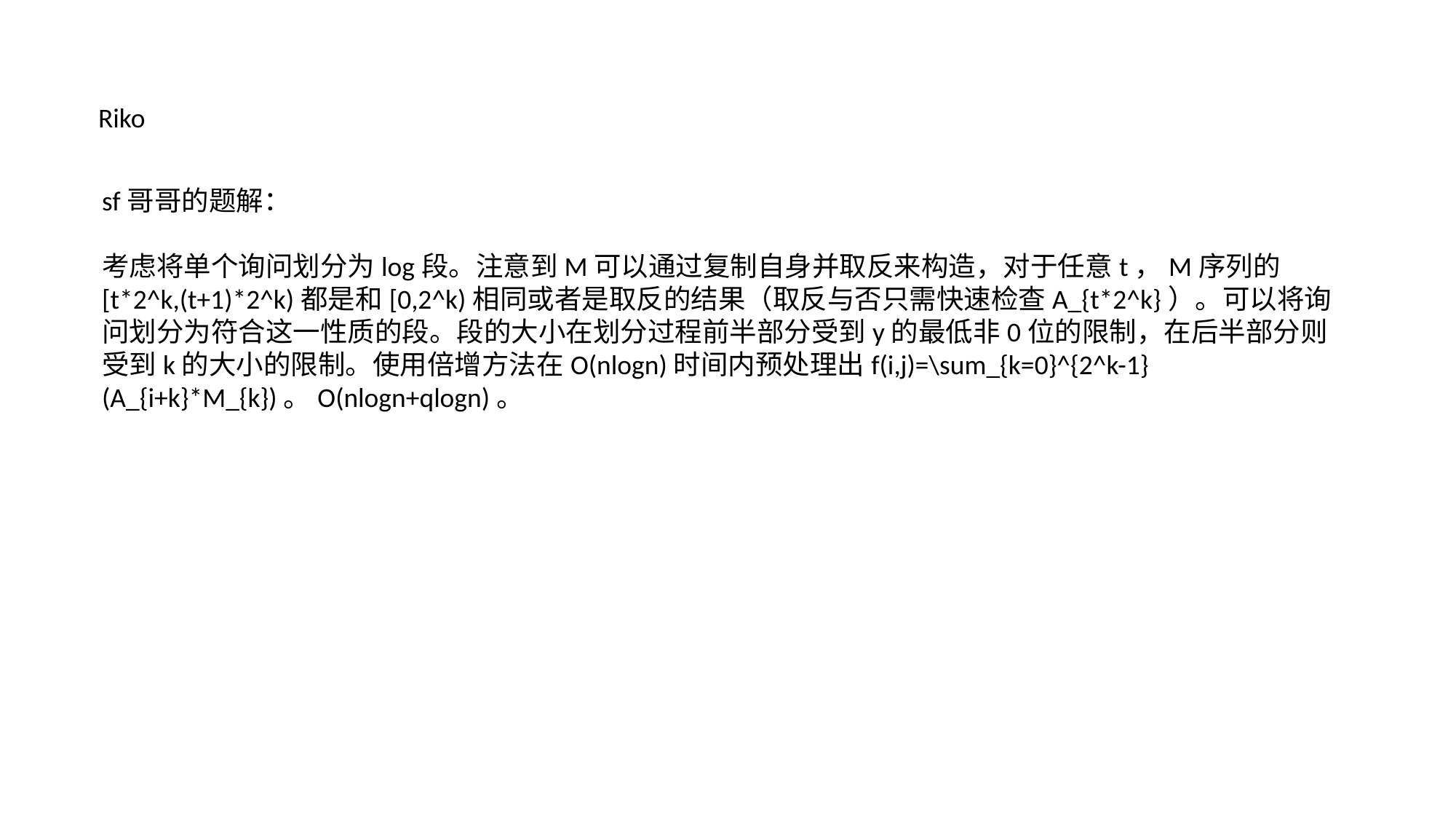

Riko
sf哥哥的题解：

考虑将单个询问划分为log段。注意到M可以通过复制自身并取反来构造，对于任意t，M序列的[t*2^k,(t+1)*2^k)都是和[0,2^k)相同或者是取反的结果（取反与否只需快速检查A_{t*2^k}）。可以将询问划分为符合这一性质的段。段的大小在划分过程前半部分受到y的最低非0位的限制，在后半部分则受到k的大小的限制。使用倍增方法在O(nlogn)时间内预处理出f(i,j)=\sum_{k=0}^{2^k-1}(A_{i+k}*M_{k})。O(nlogn+qlogn)。